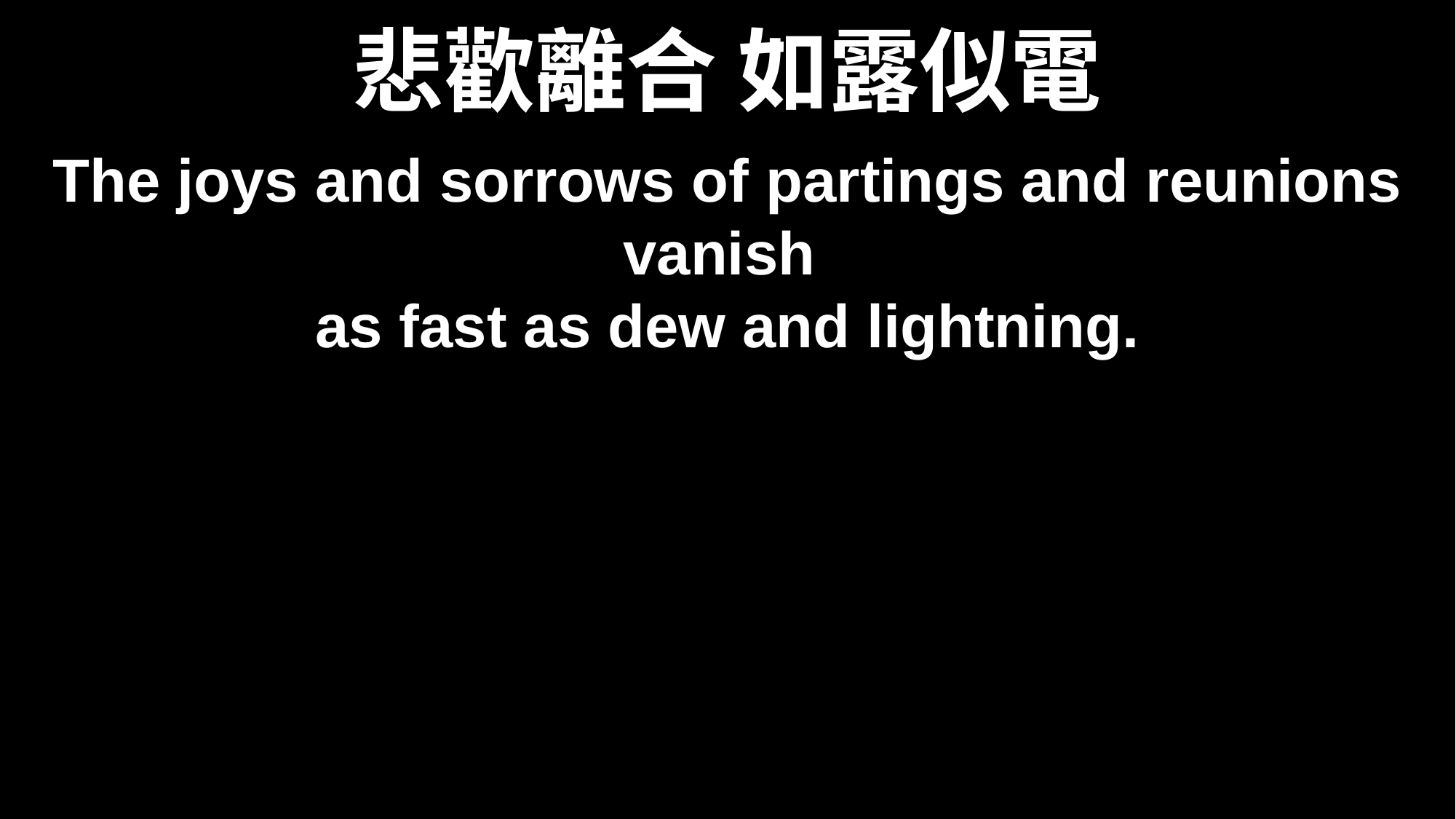

# 悲歡離合 如露似電
The joys and sorrows of partings and reunions vanish
as fast as dew and lightning.